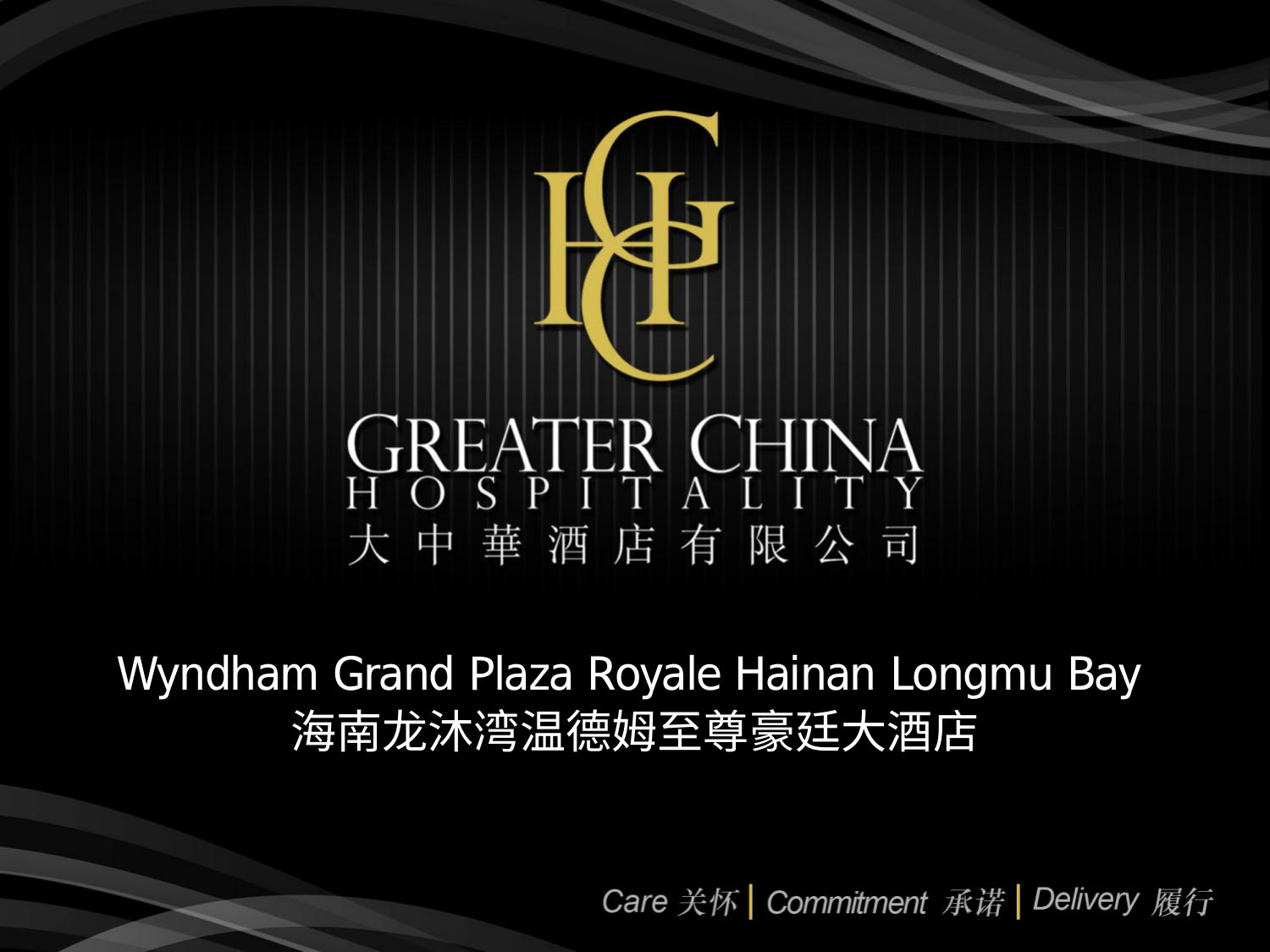

# Wyndham Grand Plaza Royale Hainan Longmu Bay
海南龙沐湾温德姆至尊豪廷大酒店